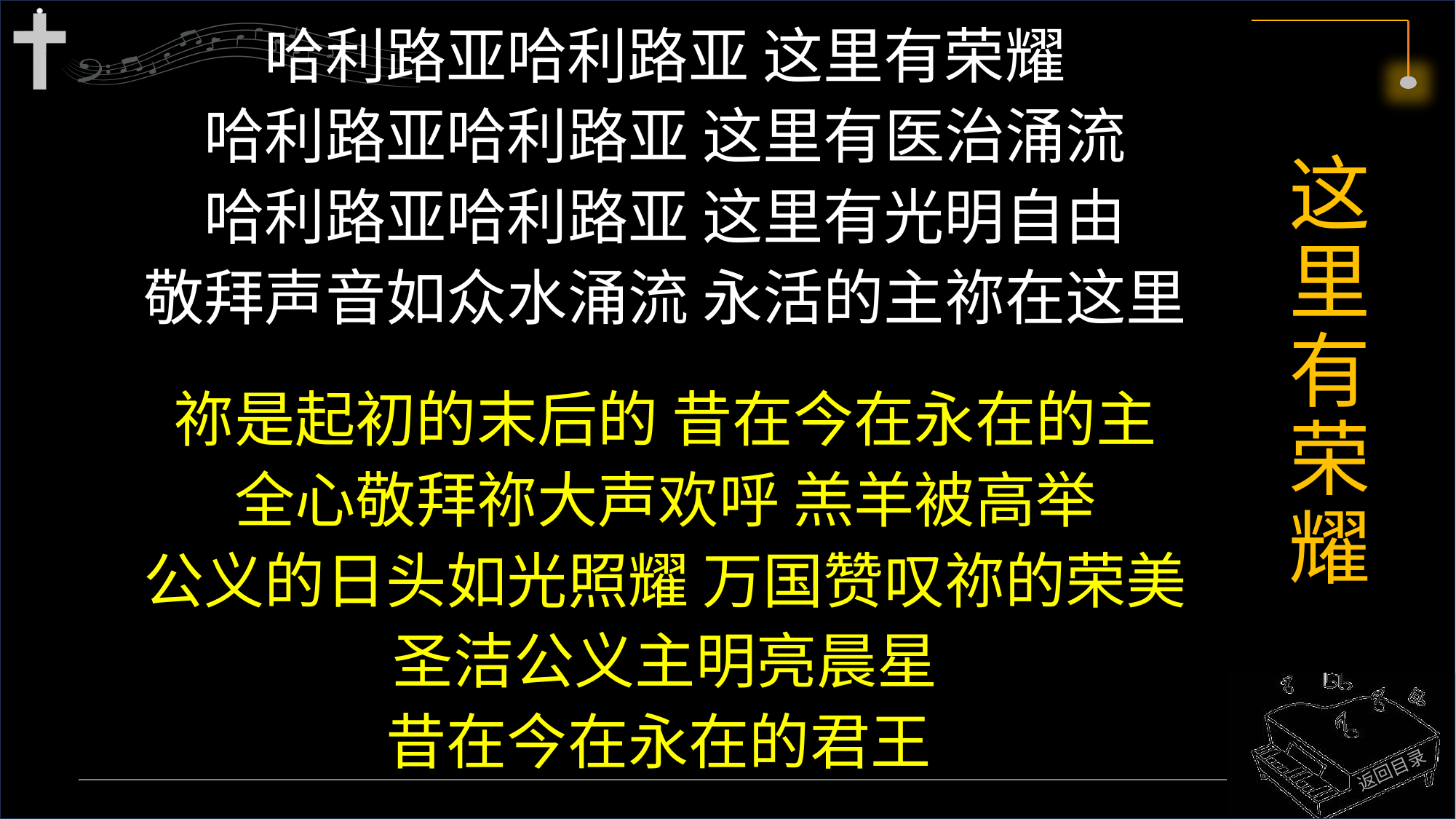

哈利路亚哈利路亚 这里有荣耀
哈利路亚哈利路亚 这里有医治涌流
哈利路亚哈利路亚 这里有光明自由
敬拜声音如众水涌流 永活的主祢在这里

祢是起初的末后的 昔在今在永在的主
全心敬拜祢大声欢呼 羔羊被高举
公义的日头如光照耀 万国赞叹祢的荣美
圣洁公义主明亮晨星
昔在今在永在的君王
# 这里有荣耀